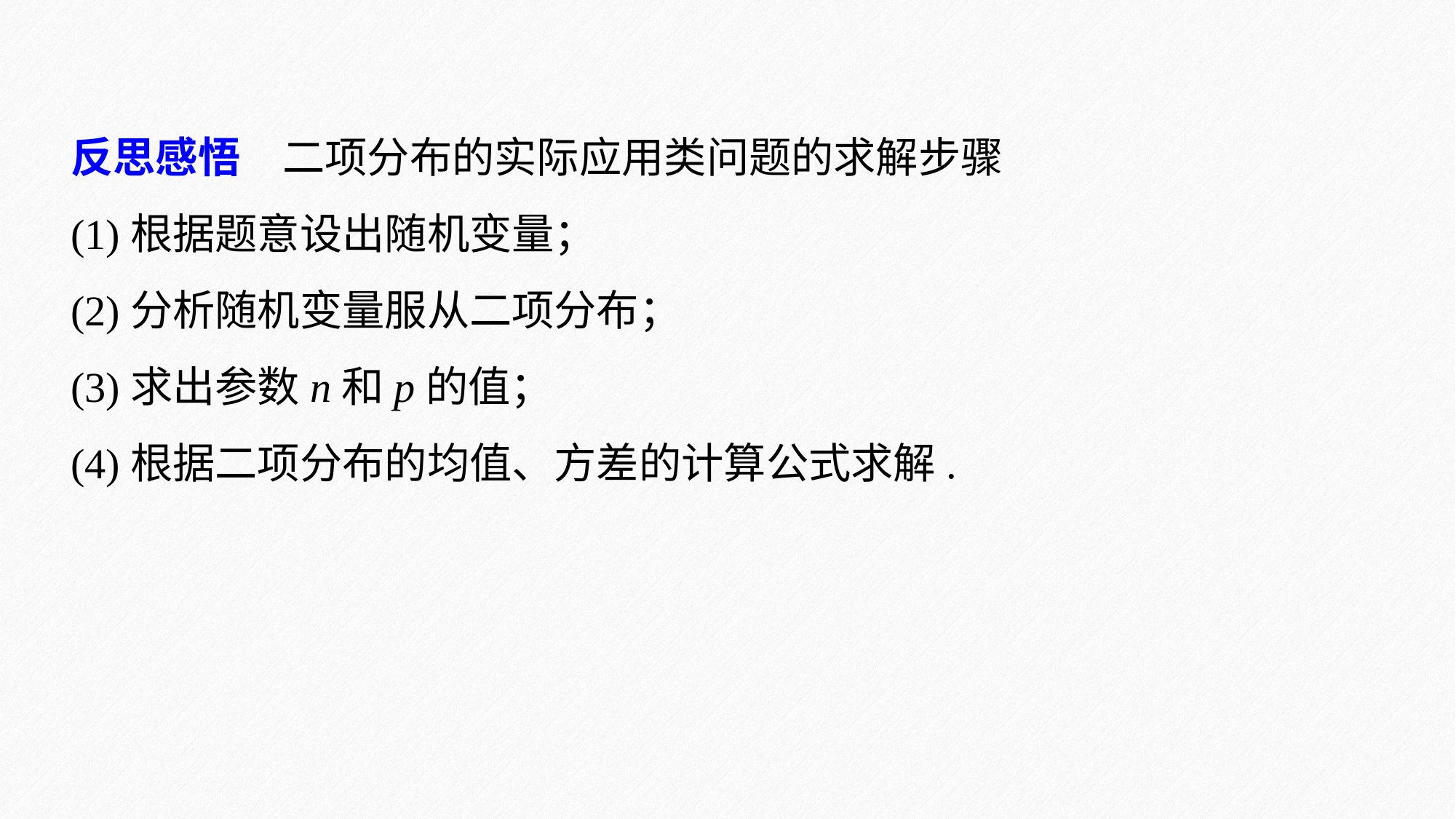

反思感悟　二项分布的实际应用类问题的求解步骤
(1)根据题意设出随机变量；
(2)分析随机变量服从二项分布；
(3)求出参数n和p的值；
(4)根据二项分布的均值、方差的计算公式求解.